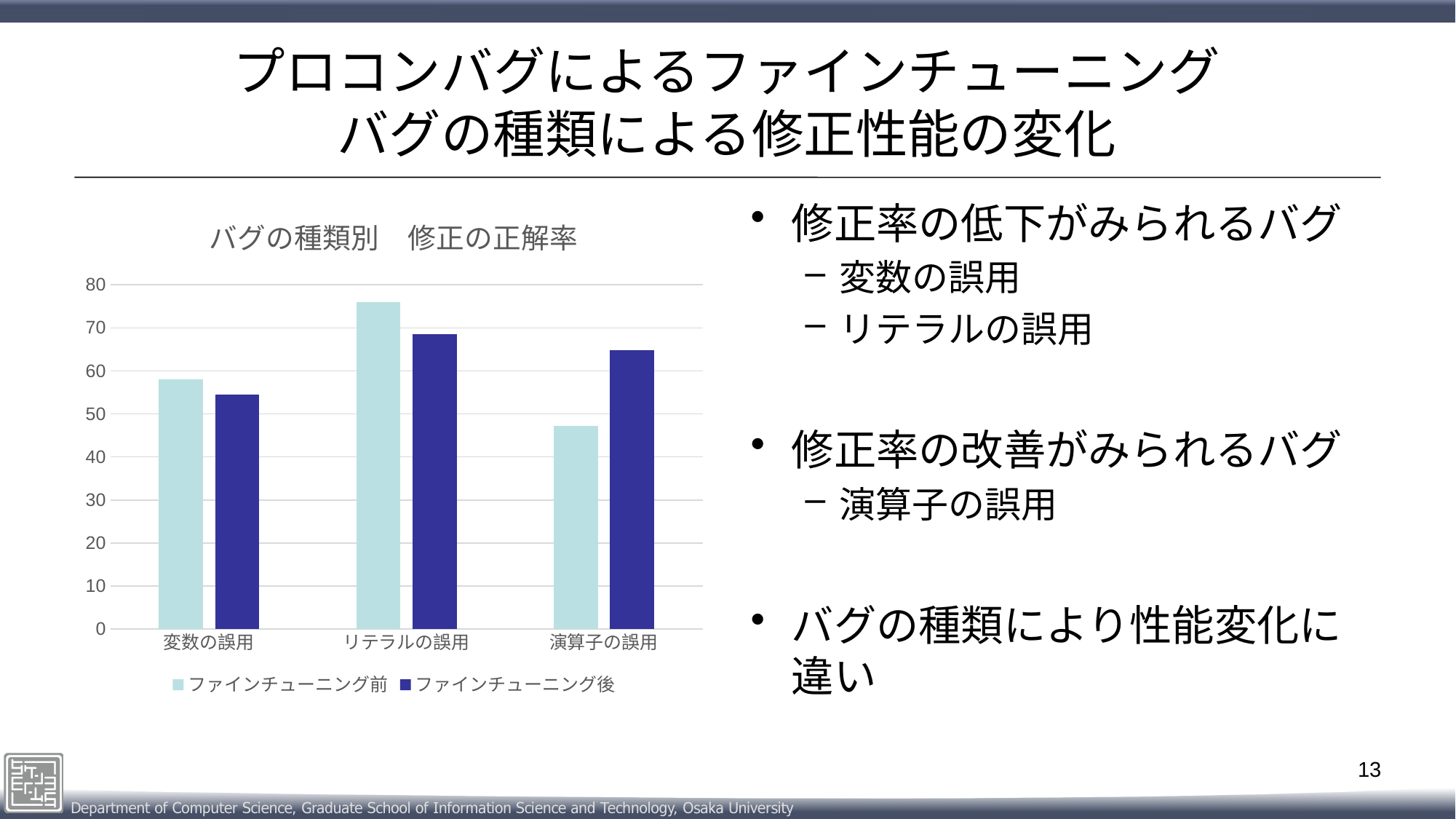

# プロコンバグによるファインチューニング バグの種類による修正性能の変化

### Chart: バグの種類別　修正の正解率

| Category | ファインチューニング前 | ファインチューニング後 |
|---|---|---|
| 変数の誤用 | 58.01457194899818 | 54.55373406193078 |
| リテラルの誤用 | 75.92592592592592 | 68.51851851851852 |
| 演算子の誤用 | 47.14064914992272 | 64.76043276661515 |
修正率の低下がみられるバグ
変数の誤用
リテラルの誤用

修正率の改善がみられるバグ
演算子の誤用

バグの種類により性能変化に違い

13